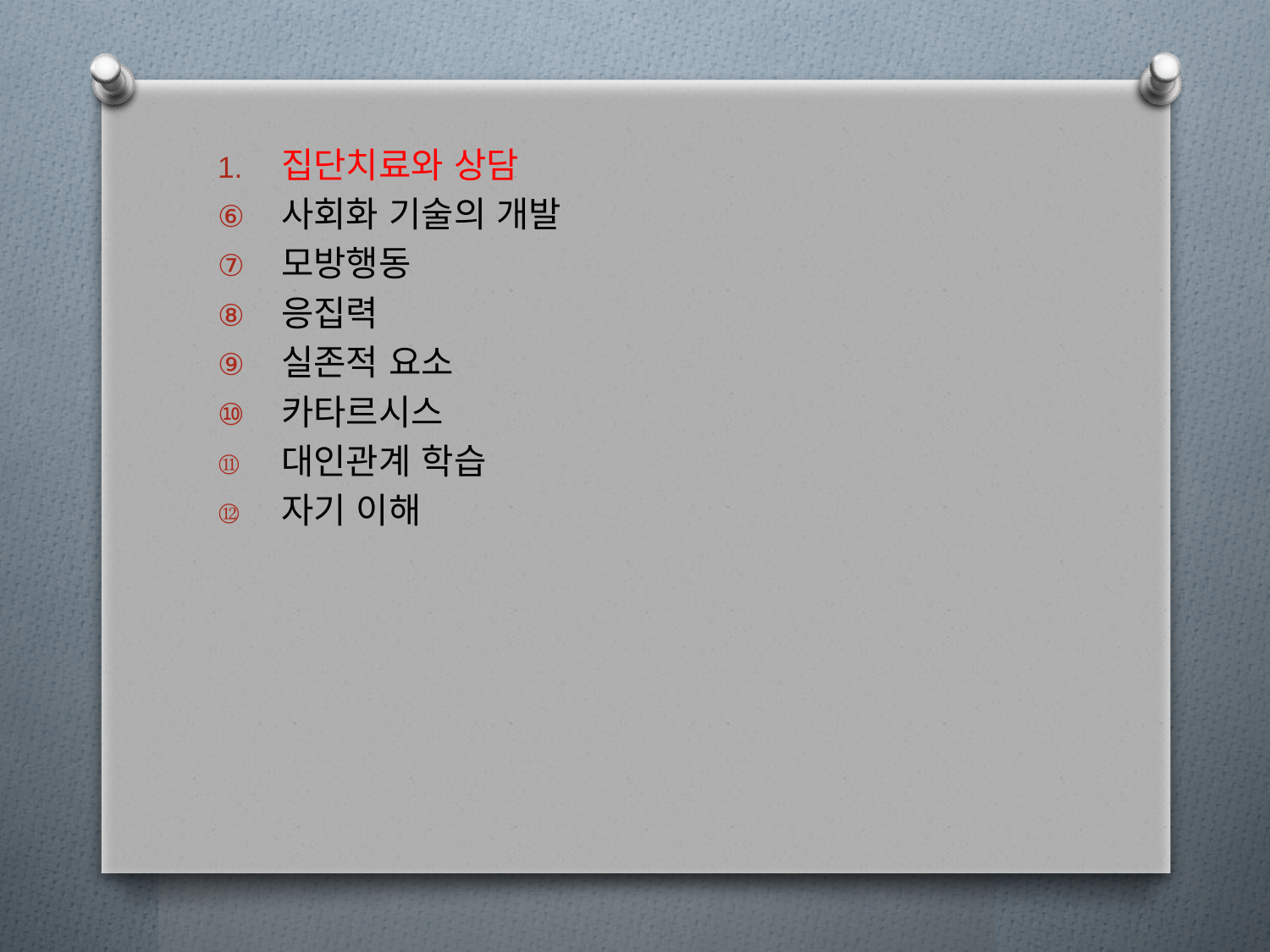

집단치료와 상담
사회화 기술의 개발
모방행동
응집력
실존적 요소
카타르시스
대인관계 학습
자기 이해